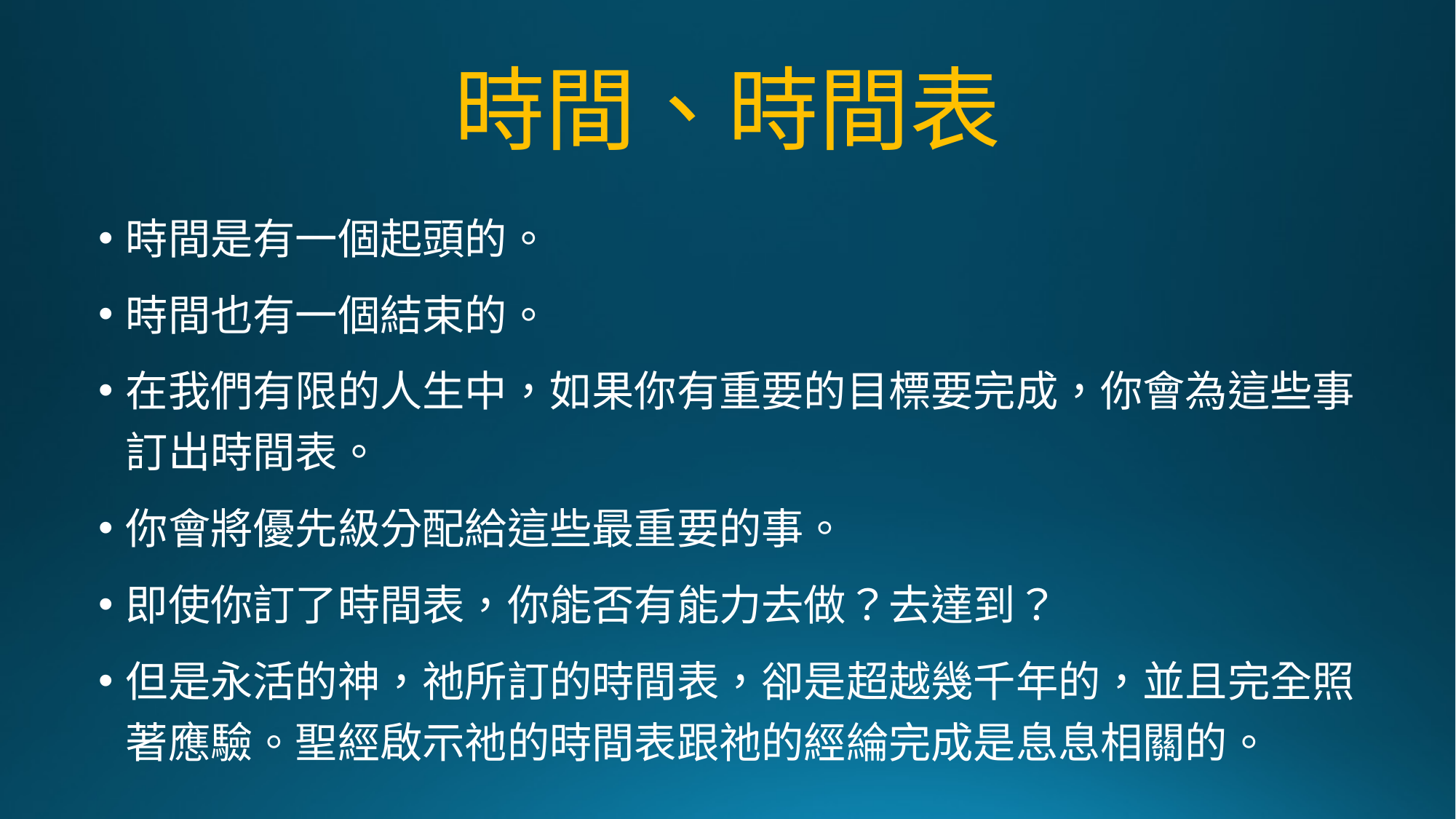

# 時間、時間表
時間是有一個起頭的。
時間也有一個結束的。
在我們有限的人生中，如果你有重要的目標要完成，你會為這些事訂出時間表。
你會將優先級分配給這些最重要的事。
即使你訂了時間表，你能否有能力去做？去達到？
但是永活的神，祂所訂的時間表，卻是超越幾千年的，並且完全照著應驗。聖經啟示祂的時間表跟祂的經綸完成是息息相關的。